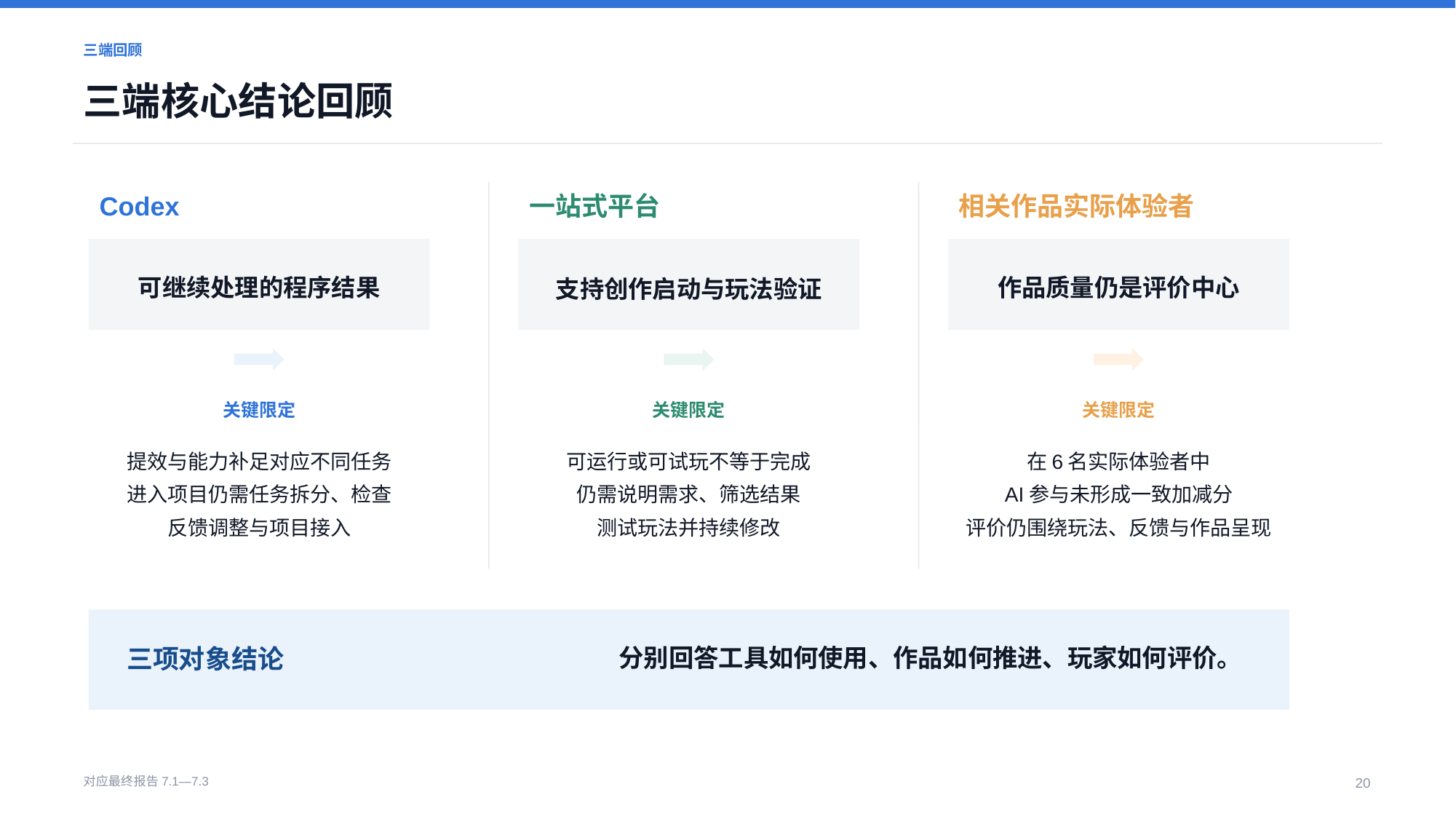

三端回顾
三端核心结论回顾

Codex

一站式平台

相关作品实际体验者

可继续处理的程序结果
支持创作启动与玩法验证
作品质量仍是评价中心

关键限定
关键限定
关键限定
提效与能力补足对应不同任务
进入项目仍需任务拆分、检查
反馈调整与项目接入
可运行或可试玩不等于完成
仍需说明需求、筛选结果
测试玩法并持续修改
在6名实际体验者中
AI参与未形成一致加减分
评价仍围绕玩法、反馈与作品呈现

三项对象结论
分别回答工具如何使用、作品如何推进、玩家如何评价。
对应最终报告7.1—7.3
20